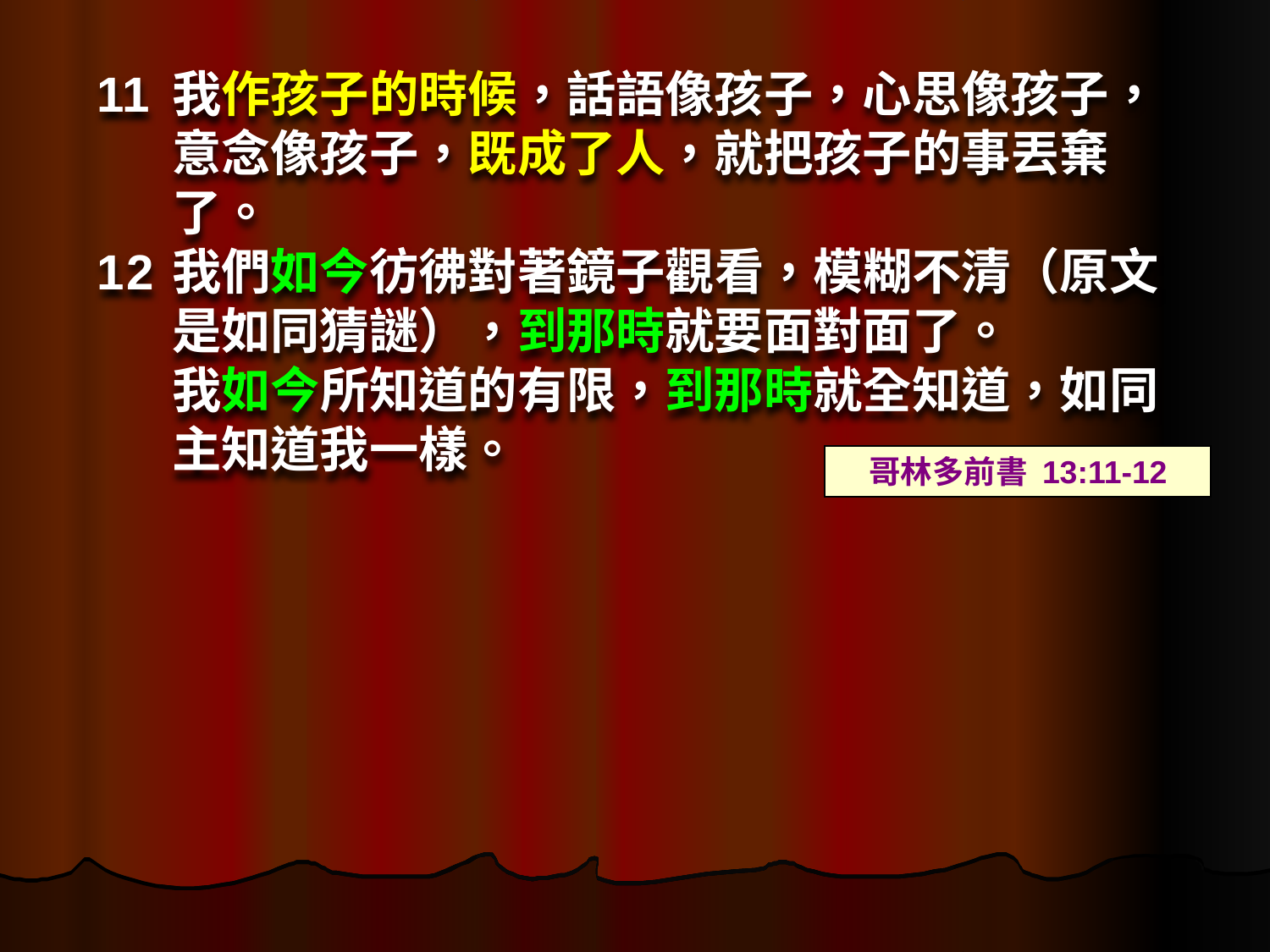

11	我作孩子的時候，話語像孩子，心思像孩子，意念像孩子，既成了人，就把孩子的事丟棄了。
我們如今彷彿對著鏡子觀看，模糊不清（原文是如同猜謎），到那時就要面對面了。
	我如今所知道的有限，到那時就全知道，如同主知道我一樣。
哥林多前書 13:11-12